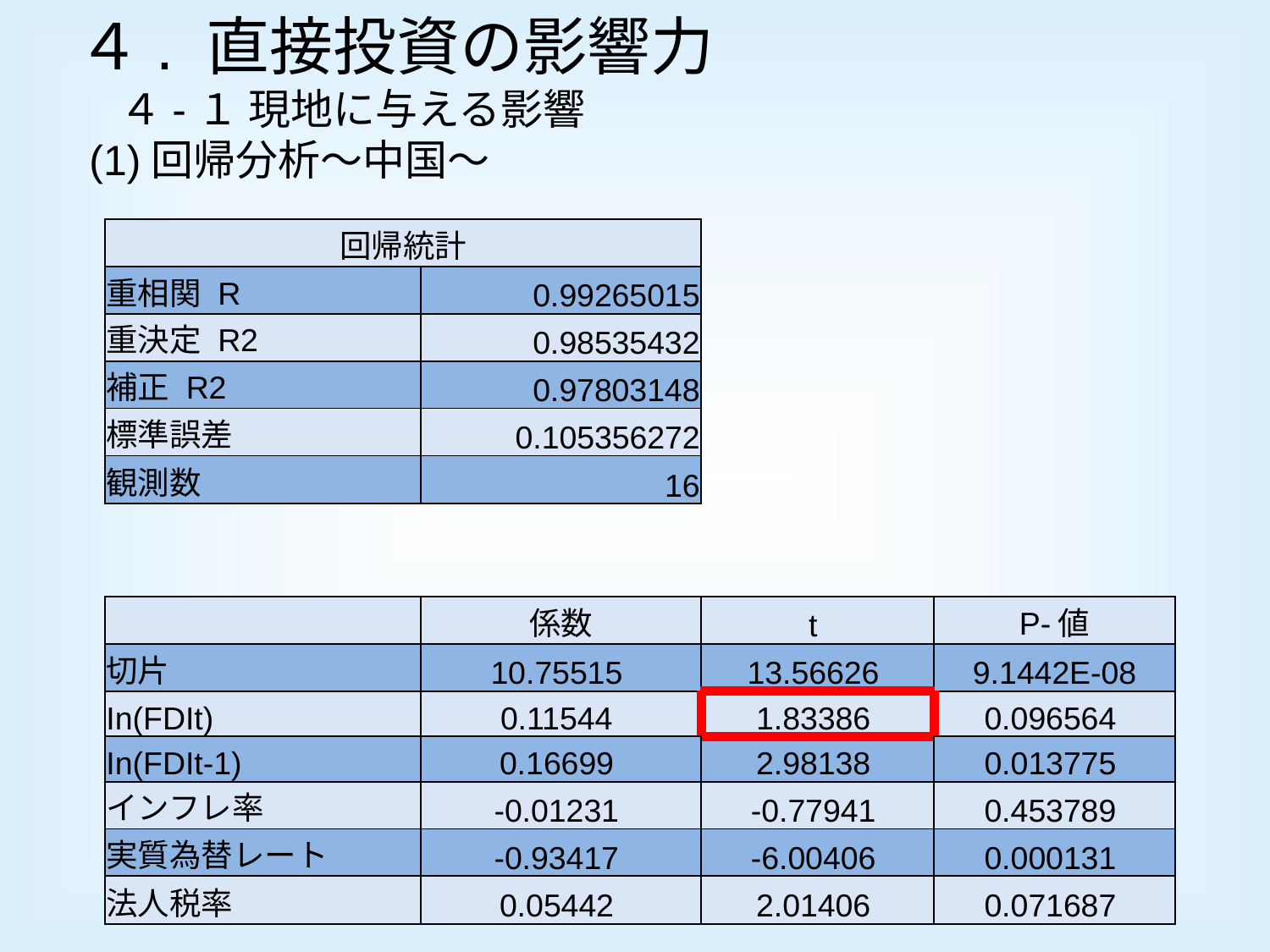

４. 直接投資の影響力
　４-１ 現地に与える影響
 (1)回帰分析～中国～
|  |  |  |  |
| --- | --- | --- | --- |
|  |  |  |  |
| 回帰統計 |  |  |  |
| 重相関 R | 0.99265015 |  |  |
| 重決定 R2 | 0.98535432 |  |  |
| 補正 R2 | 0.97803148 |  |  |
| 標準誤差 | 0.105356272 |  |  |
| 観測数 | 16 |  |  |
|  |  |  |  |
|  |  |  |  |
|  | 係数 | t | P-値 |
| 切片 | 10.75515 | 13.56626 | 9.1442E-08 |
| In(FDIt) | 0.11544 | 1.83386 | 0.096564 |
| In(FDIt-1) | 0.16699 | 2.98138 | 0.013775 |
| インフレ率 | -0.01231 | -0.77941 | 0.453789 |
| 実質為替レート | -0.93417 | -6.00406 | 0.000131 |
| 法人税率 | 0.05442 | 2.01406 | 0.071687 |